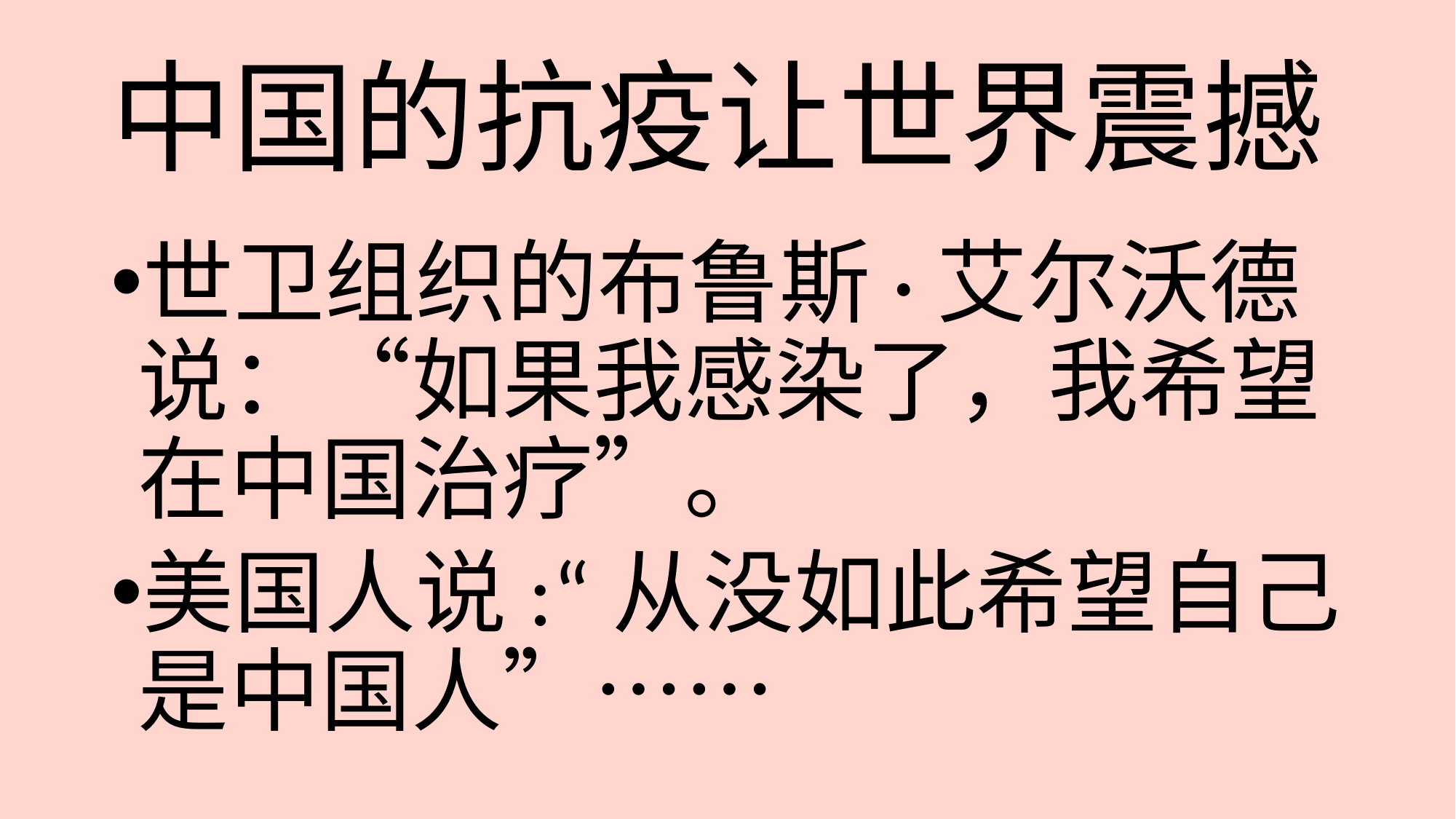

# 中国的抗疫让世界震撼
世卫组织的布鲁斯·艾尔沃德说：“如果我感染了，我希望在中国治疗”。
美国人说:“从没如此希望自己是中国人”……